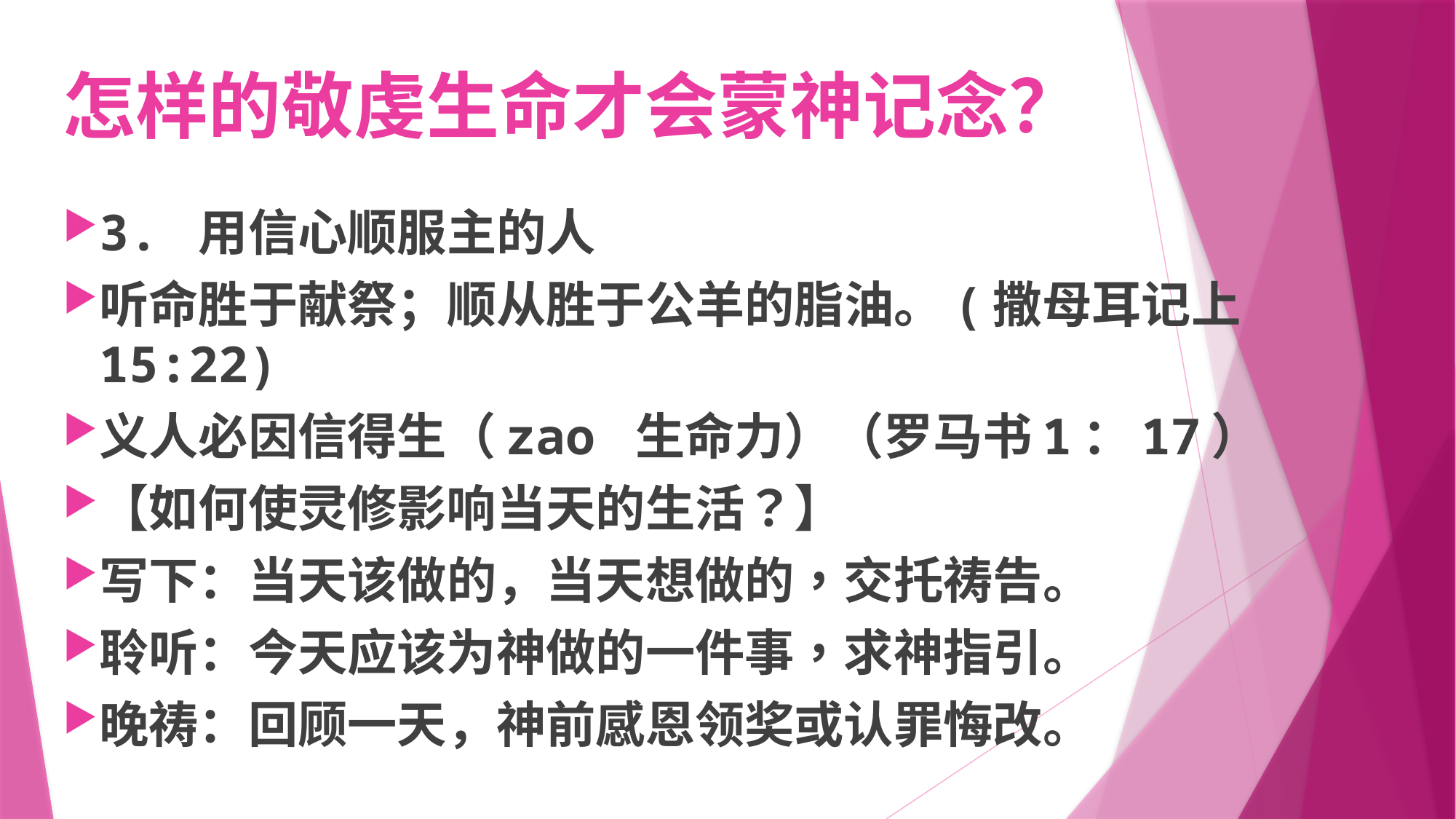

# 怎样的敬虔生命才会蒙神记念？
3. 用信心顺服主的人
听命胜于献祭；顺从胜于公羊的脂油。(撒母耳记上 15:22)
义人必因信得生（zao 生命力）（罗马书1：17）
【如何使灵修影响当天的生活？】
写下：当天该做的，当天想做的，交托祷告。
聆听：今天应该为神做的一件事，求神指引。
晚祷：回顾一天，神前感恩领奖或认罪悔改。